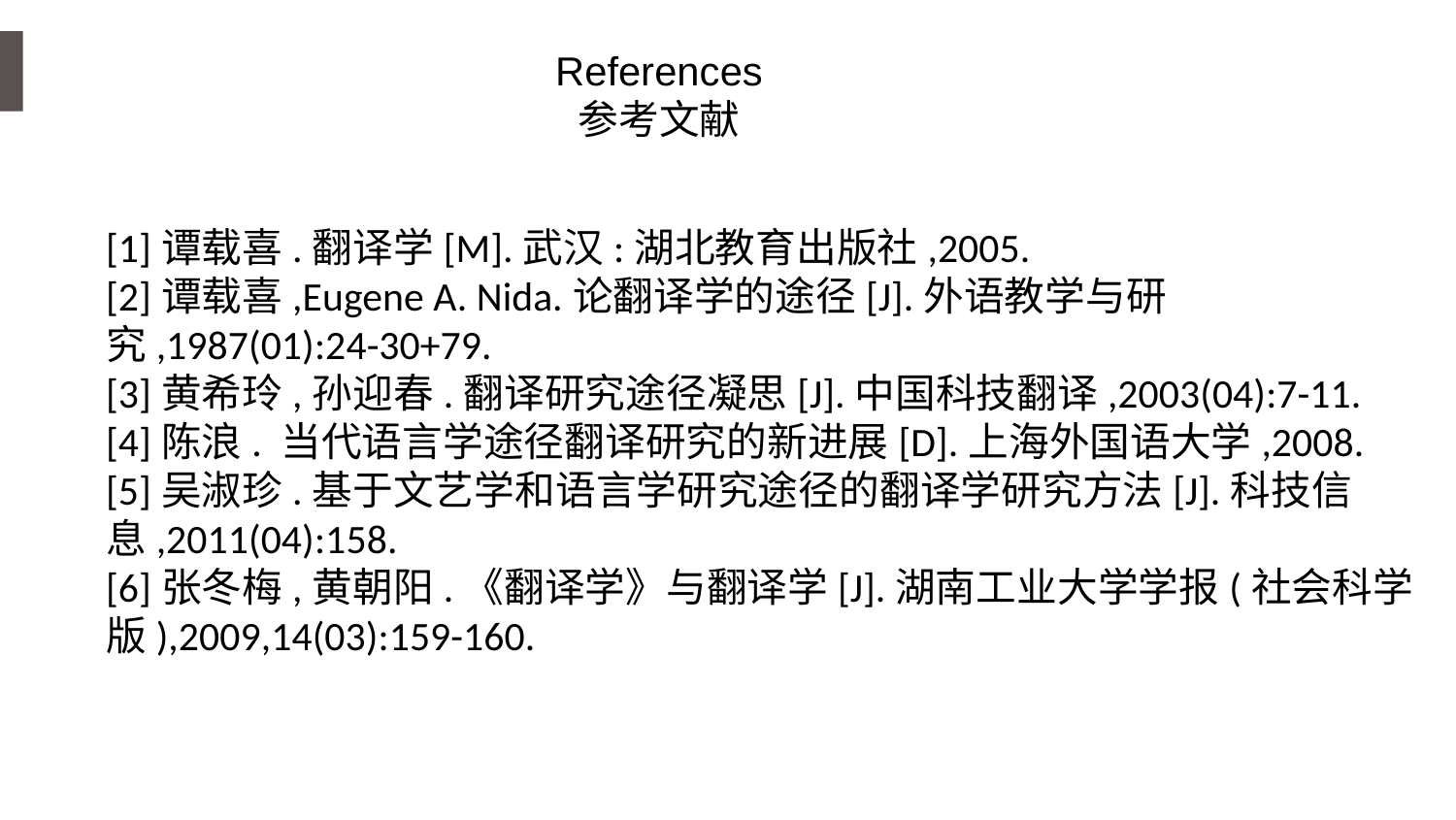

References
参考文献
[1]谭载喜.翻译学[M].武汉:湖北教育出版社,2005.
[2]谭载喜,Eugene A. Nida.论翻译学的途径[J].外语教学与研究,1987(01):24-30+79.
[3]黄希玲,孙迎春.翻译研究途径凝思[J].中国科技翻译,2003(04):7-11.
[4]陈浪. 当代语言学途径翻译研究的新进展[D].上海外国语大学,2008.
[5]吴淑珍.基于文艺学和语言学研究途径的翻译学研究方法[J].科技信息,2011(04):158.
[6]张冬梅,黄朝阳.《翻译学》与翻译学[J].湖南工业大学学报(社会科学版),2009,14(03):159-160.